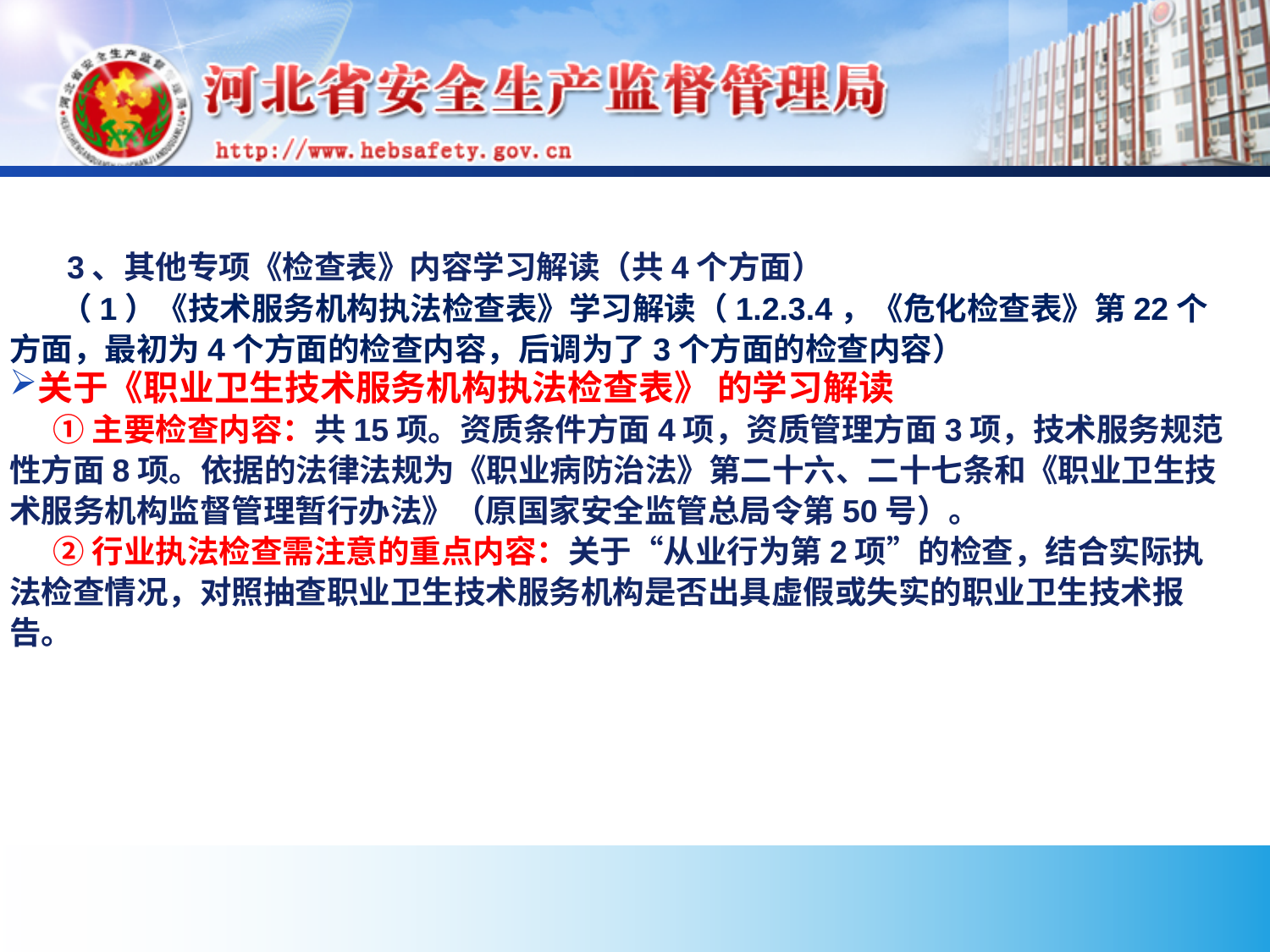

#
      3、其他专项《检查表》内容学习解读（共4个方面）
      （1）《技术服务机构执法检查表》学习解读（1.2.3.4，《危化检查表》第22个方面，最初为4个方面的检查内容，后调为了3个方面的检查内容）
关于《职业卫生技术服务机构执法检查表》 的学习解读
      ①主要检查内容：共15项。资质条件方面4项，资质管理方面3项，技术服务规范性方面8项。依据的法律法规为《职业病防治法》第二十六、二十七条和《职业卫生技术服务机构监督管理暂行办法》（原国家安全监管总局令第50号）。
      ②行业执法检查需注意的重点内容：关于“从业行为第2项”的检查，结合实际执法检查情况，对照抽查职业卫生技术服务机构是否出具虚假或失实的职业卫生技术报告。